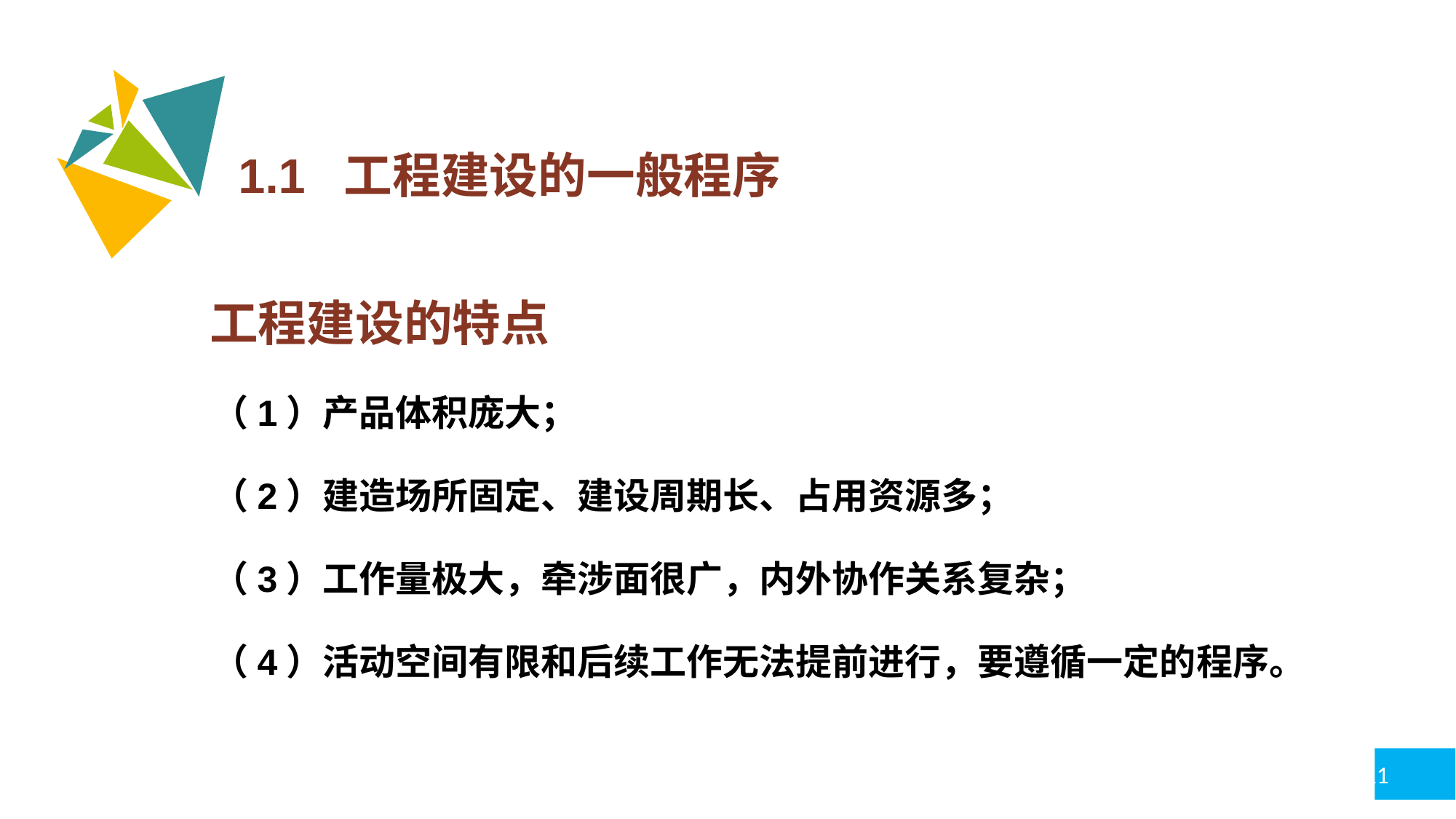

1.1  工程建设的一般程序
   工程建设的特点
    （1）产品体积庞大；
    （2）建造场所固定、建设周期长、占用资源多；
    （3）工作量极大，牵涉面很广，内外协作关系复杂；
    （4）活动空间有限和后续工作无法提前进行，要遵循一定的程序。